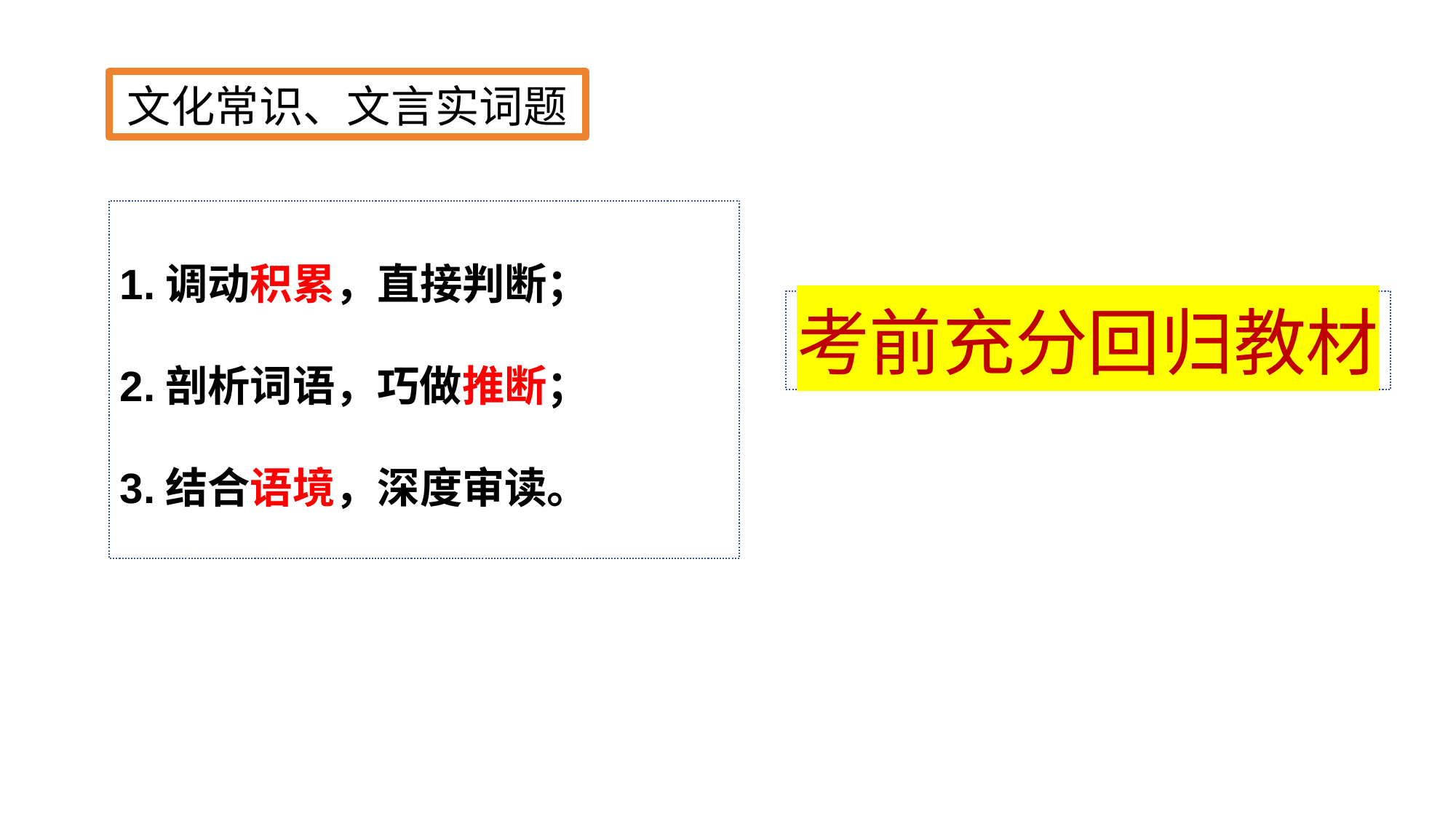

文化常识、文言实词题
1.调动积累，直接判断；
2.剖析词语，巧做推断；
3.结合语境，深度审读。
考前充分回归教材